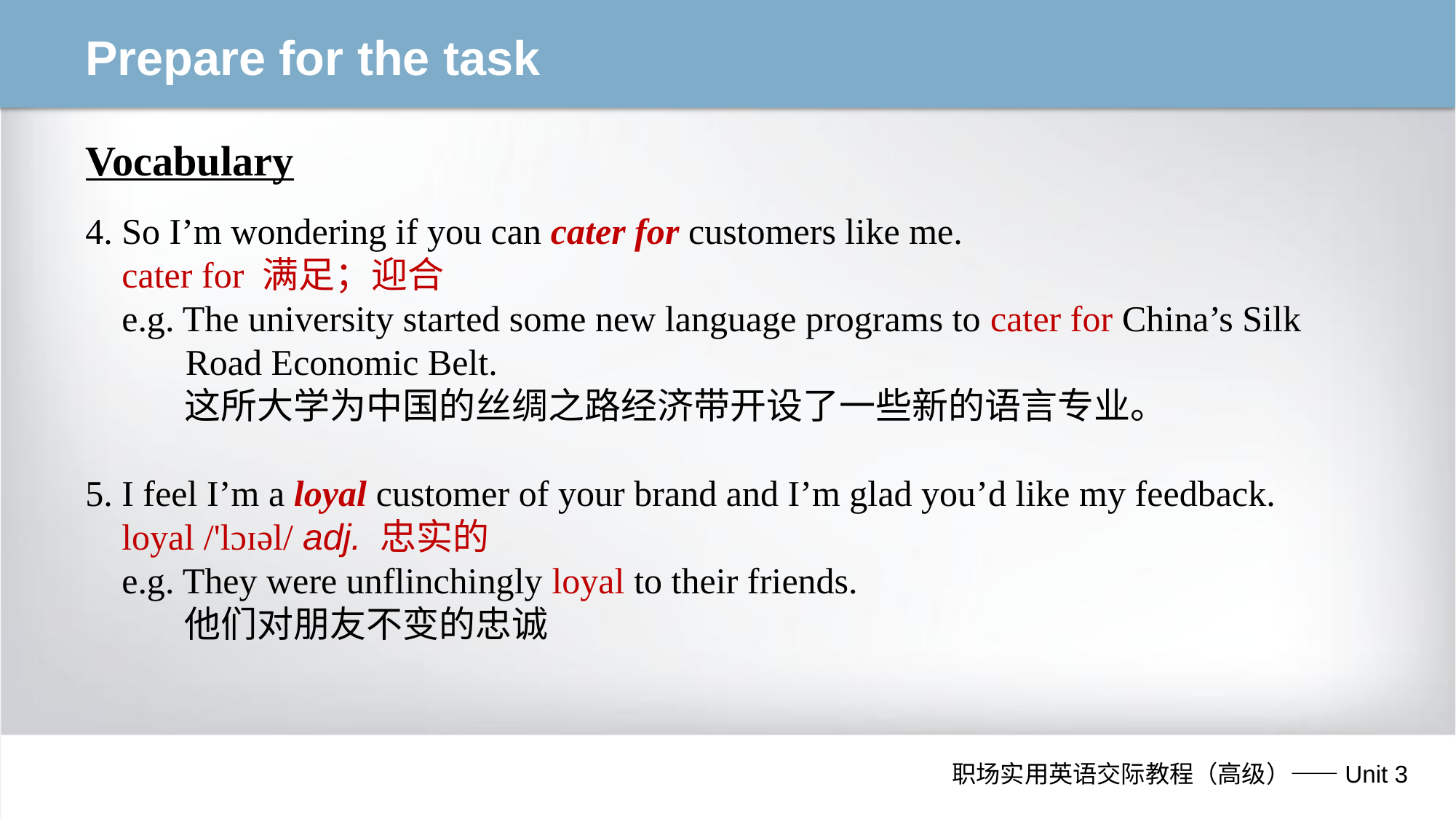

Prepare for the task
Vocabulary
4. So I’m wondering if you can cater for customers like me.
    cater for 满足；迎合
    e.g. The university started some new language programs to cater for China’s Silk
           Road Economic Belt.
           这所大学为中国的丝绸之路经济带开设了一些新的语言专业。

5. I feel I’m a loyal customer of your brand and I’m glad you’d like my feedback.
    loyal /'lɔɪəl/ adj. 忠实的
    e.g. They were unflinchingly loyal to their friends.
           他们对朋友不变的忠诚
职场实用英语交际教程（高级）——Unit 3